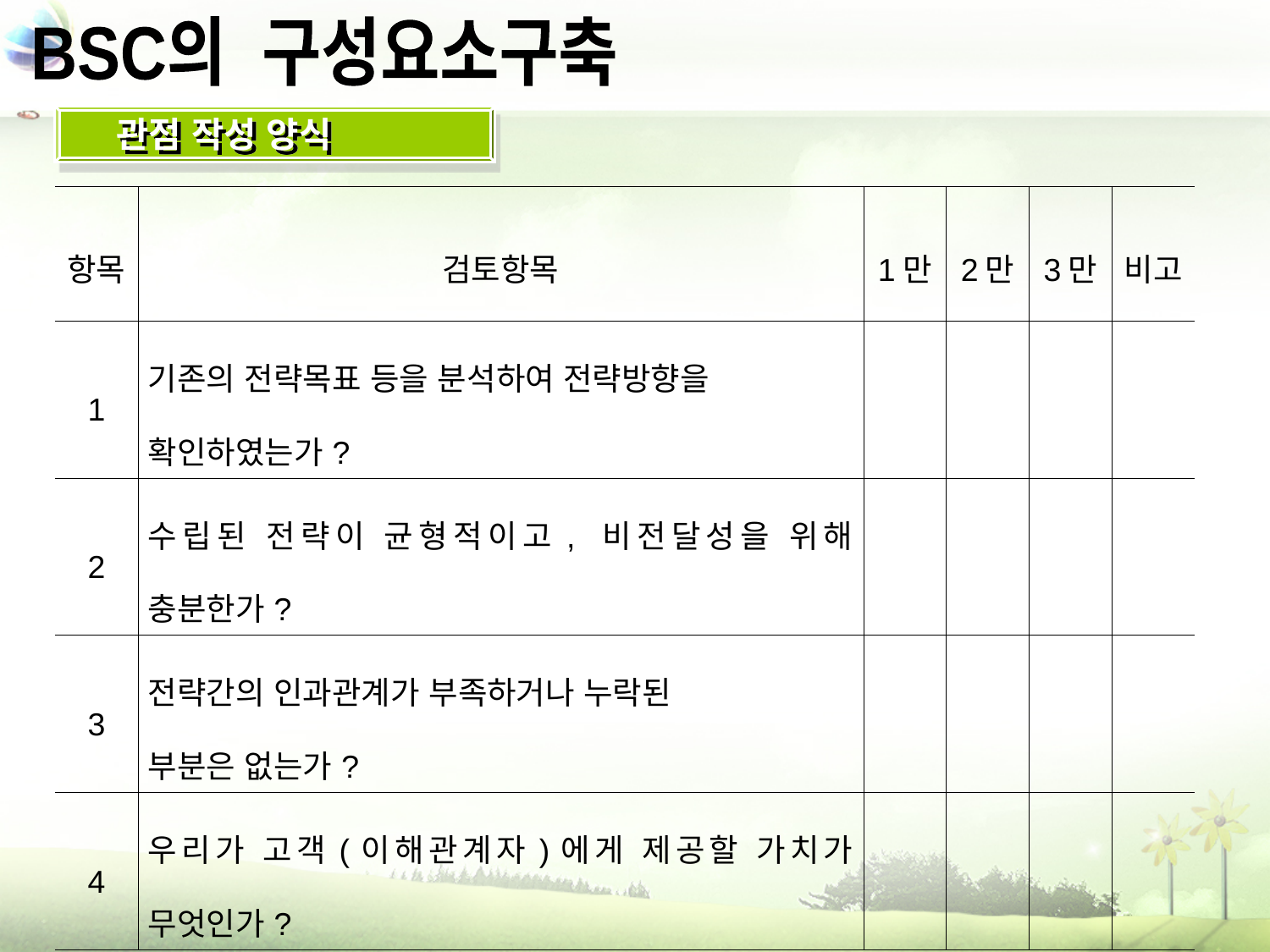

BSC의  구성요소구축

관점 작성 양식
| 항목 | 검토항목 | 1만 | 2만 | 3만 | 비고 |
| --- | --- | --- | --- | --- | --- |
| 1 | 기존의 전략목표 등을 분석하여 전략방향을 확인하였는가? |  |  |  |  |
| 2 | 수립된 전략이 균형적이고, 비전달성을 위해 충분한가? |  |  |  |  |
| 3 | 전략간의 인과관계가 부족하거나 누락된 부분은 없는가? |  |  |  |  |
| 4 | 우리가 고객(이해관계자)에게 제공할 가치가 무엇인가? |  |  |  |  |